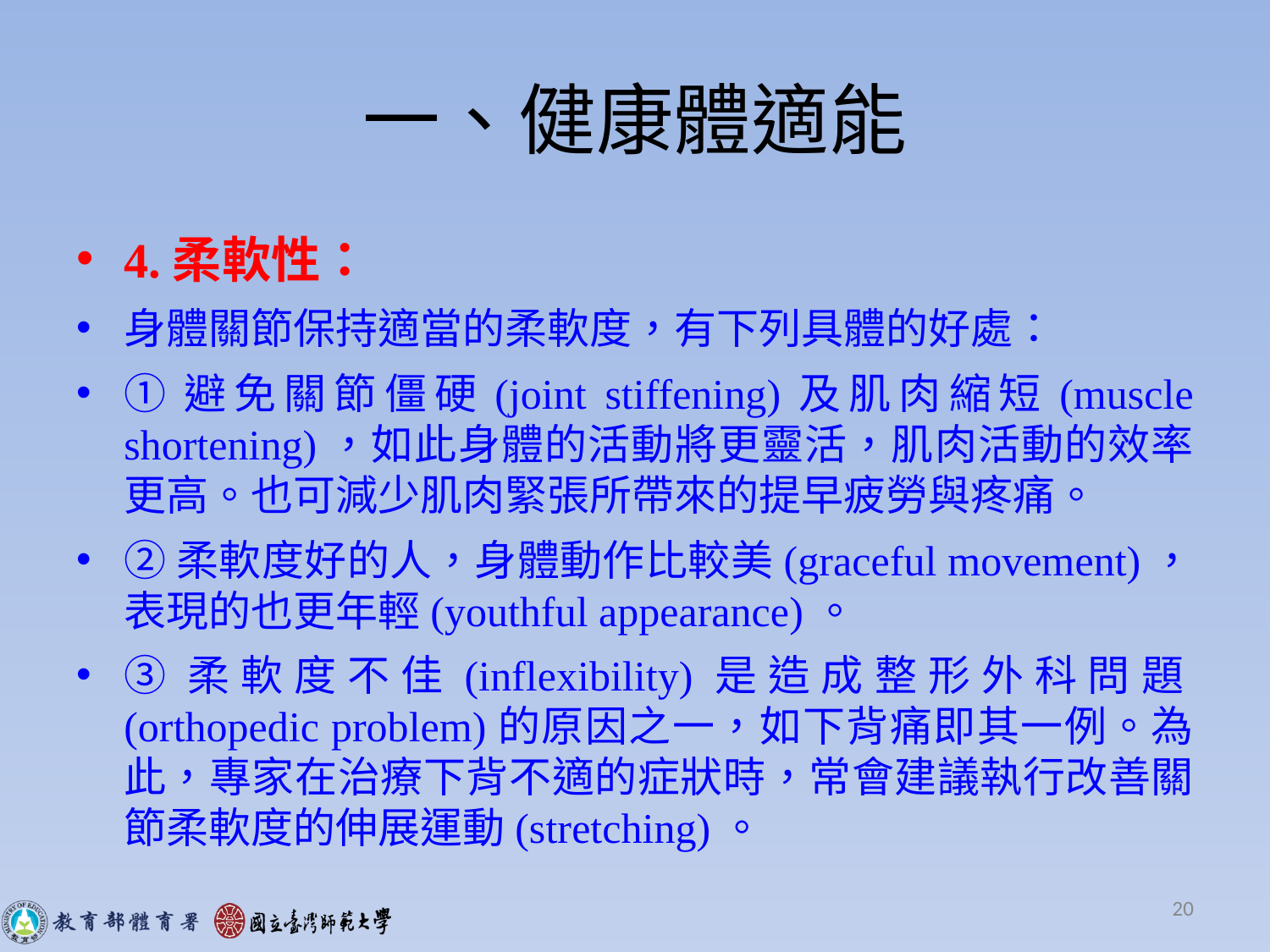

# 一、健康體適能
4.柔軟性：
身體關節保持適當的柔軟度，有下列具體的好處：
①避免關節僵硬(joint stiffening)及肌肉縮短(muscle shortening)，如此身體的活動將更靈活，肌肉活動的效率更高。也可減少肌肉緊張所帶來的提早疲勞與疼痛。
②柔軟度好的人，身體動作比較美(graceful movement)，表現的也更年輕(youthful appearance)。
③柔軟度不佳(inflexibility)是造成整形外科問題(orthopedic problem)的原因之一，如下背痛即其一例。為此，專家在治療下背不適的症狀時，常會建議執行改善關節柔軟度的伸展運動(stretching)。
20